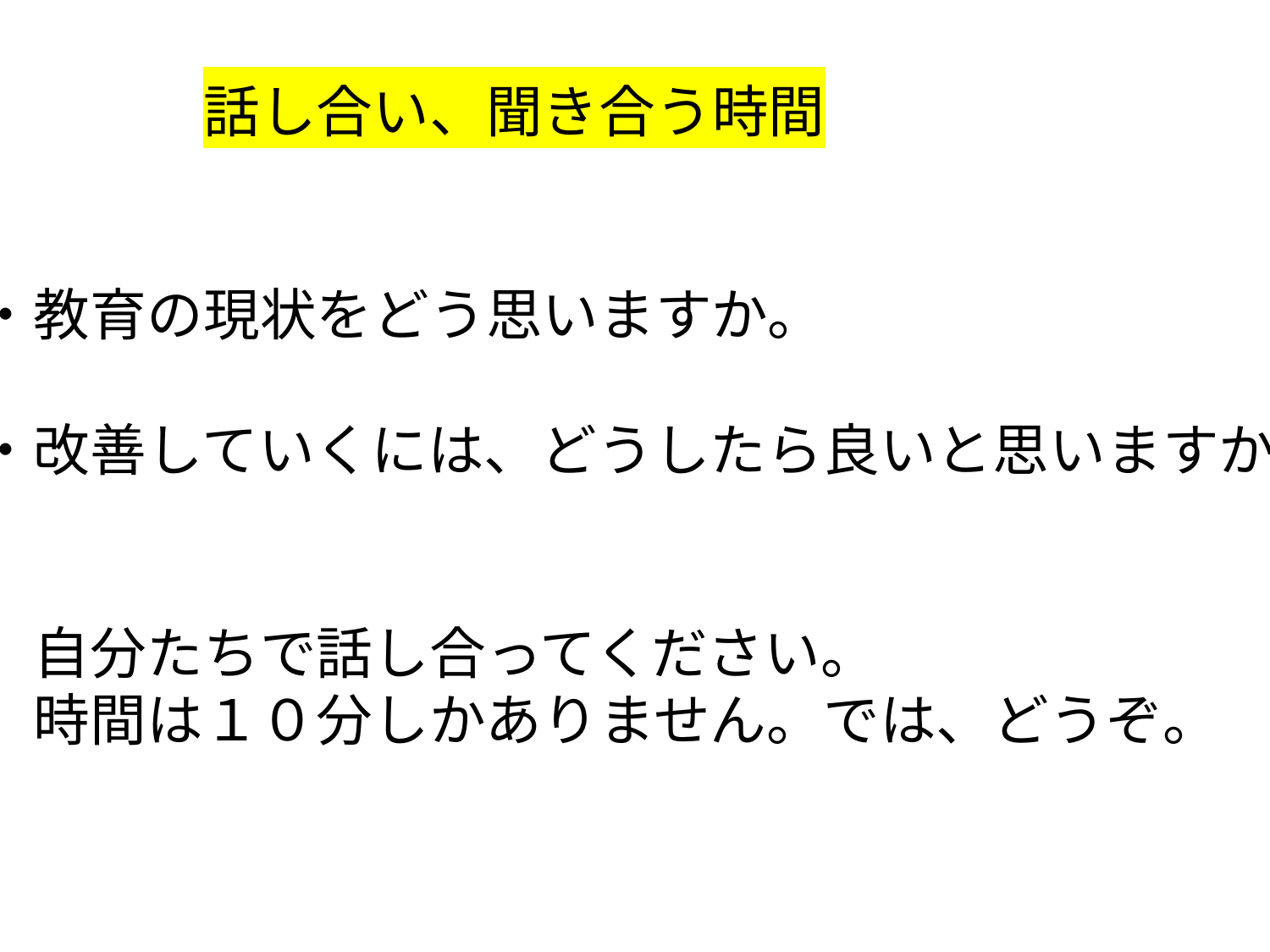

話し合い、聞き合う時間

・教育の現状をどう思いますか。

・改善していくには、どうしたら良いと思いますか。

　自分たちで話し合ってください。
　時間は１０分しかありません。では、どうぞ。